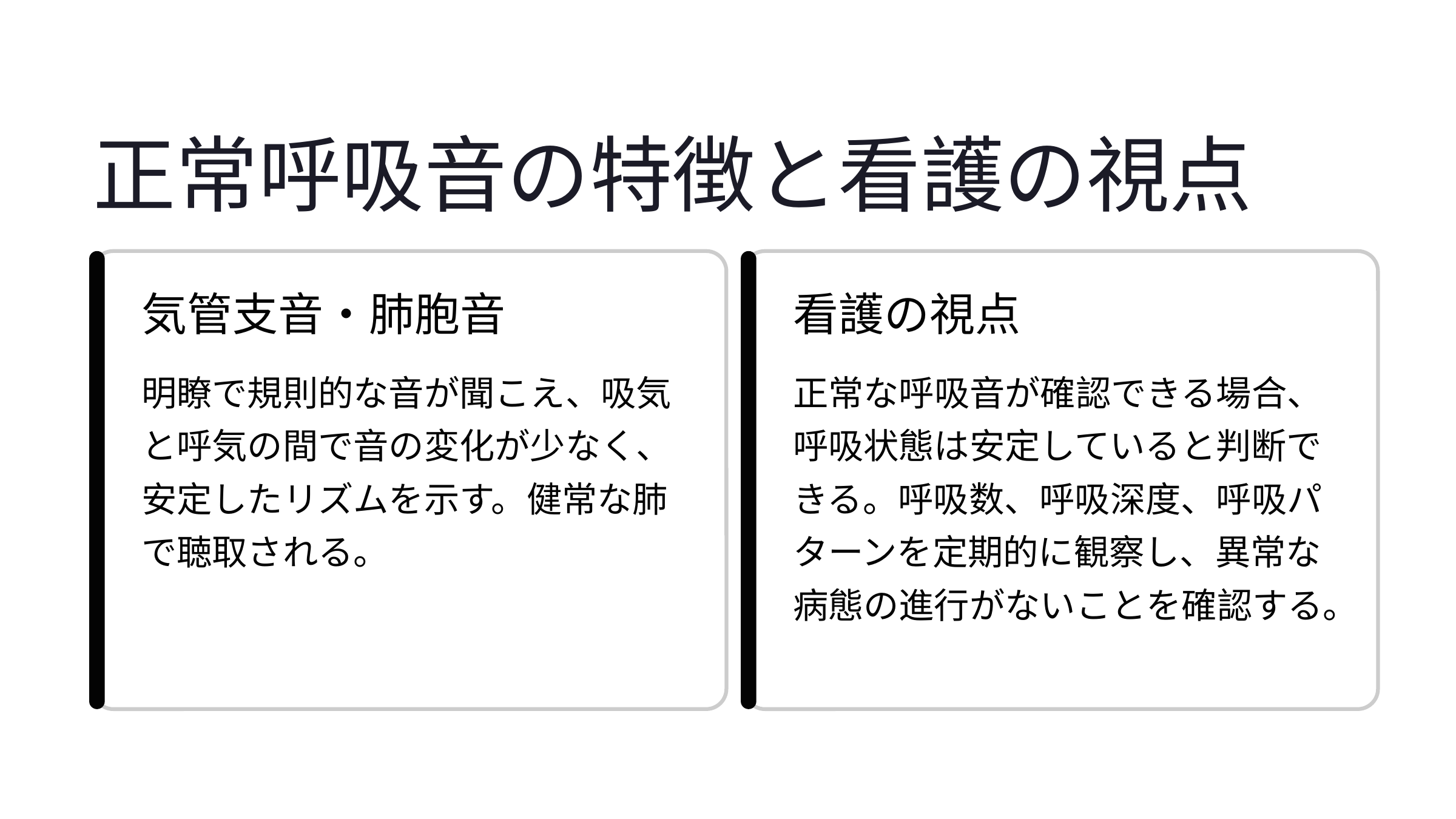

正常呼吸音の特徴と看護の視点

気管支音・肺胞音
看護の視点
明瞭で規則的な音が聞こえ、吸気と呼気の間で音の変化が少なく、安定したリズムを示す。健常な肺で聴取される。
正常な呼吸音が確認できる場合、呼吸状態は安定していると判断できる。呼吸数、呼吸深度、呼吸パターンを定期的に観察し、異常な病態の進行がないことを確認する。